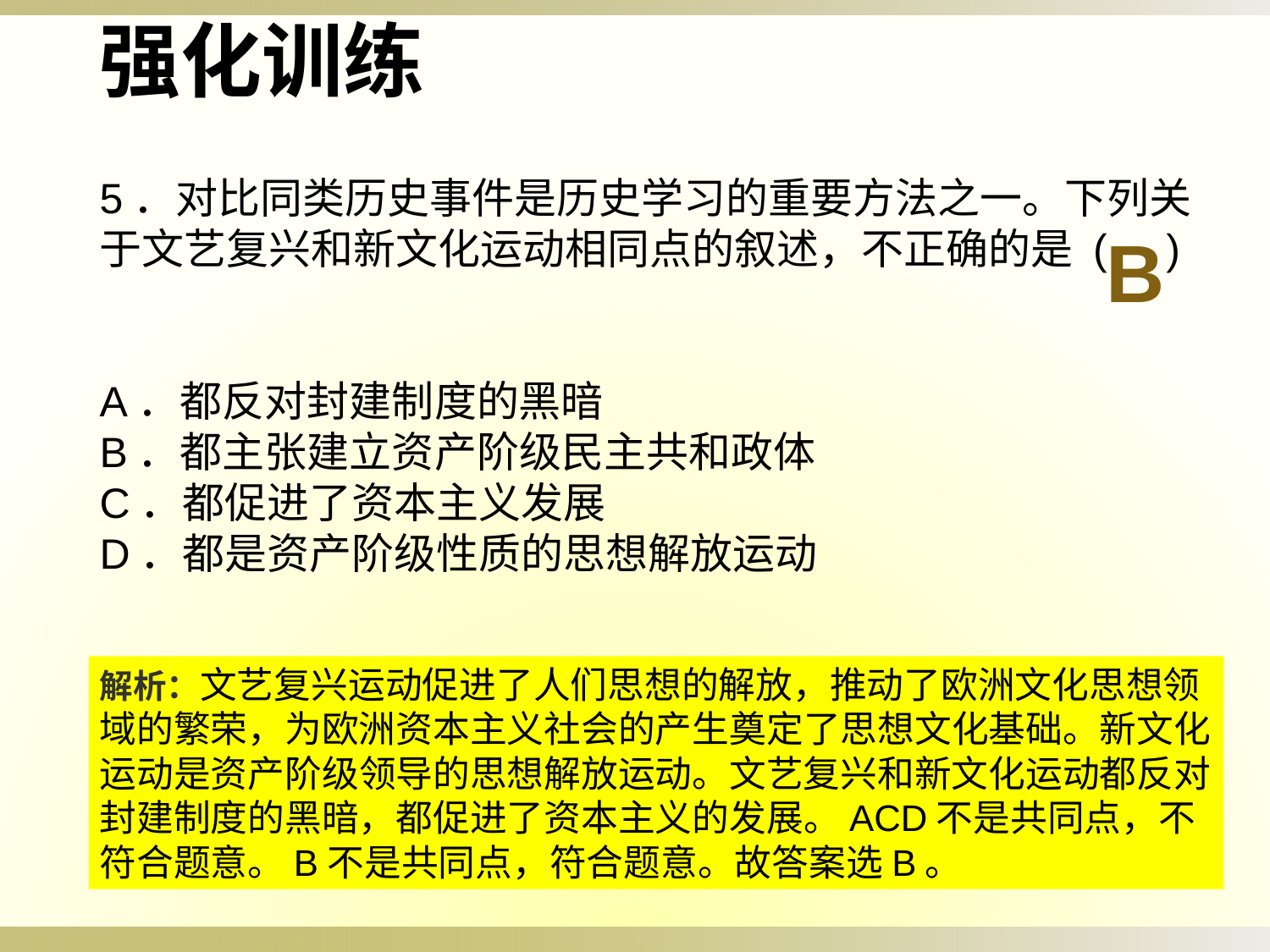

强化训练
5．对比同类历史事件是历史学习的重要方法之一。下列关于文艺复兴和新文化运动相同点的叙述，不正确的是 (     )

A．都反对封建制度的黑暗
B．都主张建立资产阶级民主共和政体
C．都促进了资本主义发展
D．都是资产阶级性质的思想解放运动
B
解析：文艺复兴运动促进了人们思想的解放，推动了欧洲文化思想领域的繁荣，为欧洲资本主义社会的产生奠定了思想文化基础。新文化运动是资产阶级领导的思想解放运动。文艺复兴和新文化运动都反对封建制度的黑暗，都促进了资本主义的发展。ACD不是共同点，不符合题意。B不是共同点，符合题意。故答案选B。